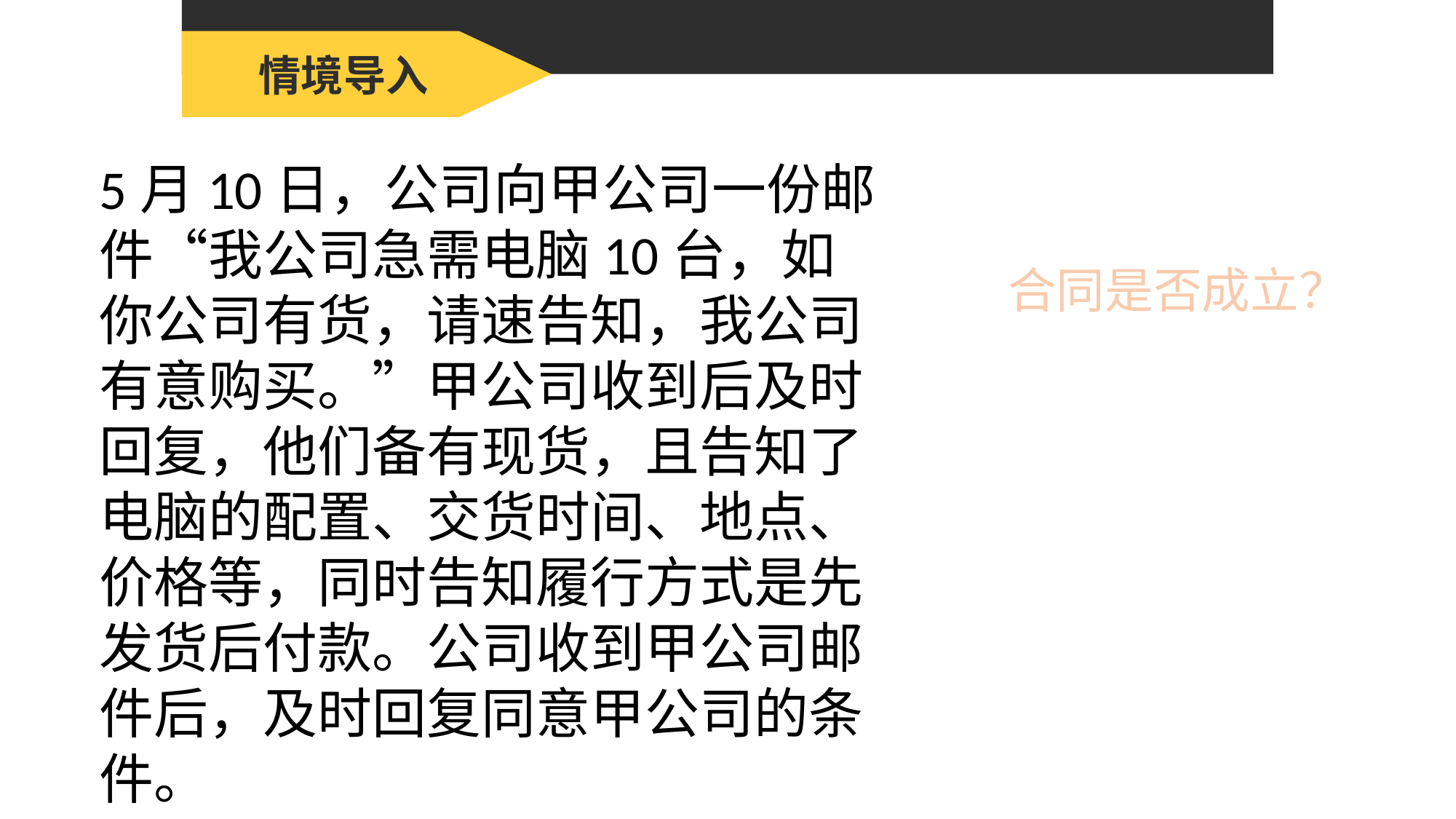

情境导入
5月10日，公司向甲公司一份邮件“我公司急需电脑10台，如你公司有货，请速告知，我公司有意购买。”甲公司收到后及时回复，他们备有现货，且告知了电脑的配置、交货时间、地点、价格等，同时告知履行方式是先发货后付款。公司收到甲公司邮件后，及时回复同意甲公司的条件。
合同是否成立？